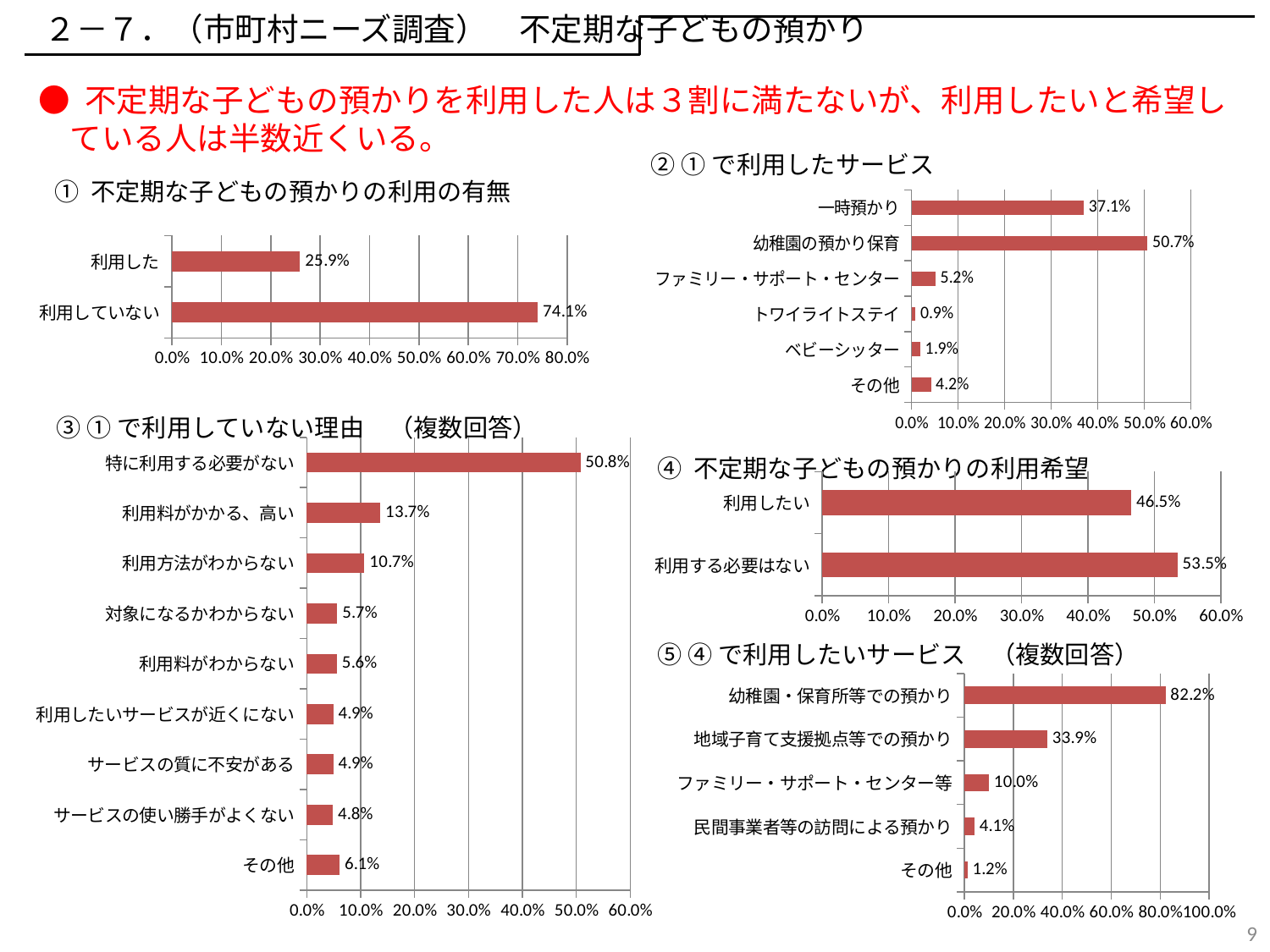

２－７．（市町村ニーズ調査）　不定期な子どもの預かり
● 不定期な子どもの預かりを利用した人は３割に満たないが、利用したいと希望し
　ている人は半数近くいる。
② ①で利用したサービス
① 不定期な子どもの預かりの利用の有無

### Chart

| Category | 割合 |
|---|---|
| 一時預かり | 0.37064455631230875 |
| 幼稚園の預かり保育 | 0.5072549600236896 |
| ファミリー・サポート・センター | 0.05182114302635475 |
| トワイライトステイ | 0.00898233145790149 |
| ベビーシッター | 0.01944526700227026 |
| その他 | 0.041851742177475074 |

### Chart

| Category | 割合 |
|---|---|
| 利用した | 0.25933036399938564 |
| 利用していない | 0.7406696360006143 |
③ ①で利用していない理由　（複数回答）

### Chart

| Category | 割合 |
|---|---|
| 特に利用する必要がない | 0.5076478171492282 |
| 利用料がかかる、高い | 0.13668513292219783 |
| 利用方法がわからない | 0.10703459809762726 |
| 対象になるかわからない | 0.05672276227309153 |
| 利用料がわからない | 0.0562349743911362 |
| 利用したいサービスが近くにない | 0.04923173408592035 |
| サービスの質に不安がある | 0.04923173408592035 |
| サービスの使い勝手がよくない | 0.04846521027141911 |
| その他 | 0.06121737918539424 |
④ 不定期な子どもの預かりの利用希望

### Chart

| Category |  |
|---|---|
| 利用したい | 0.4651967142239516 |
| 利用する必要はない | 0.5348032857760484 |
⑤ ④で利用したいサービス　（複数回答）

### Chart

| Category | 割合 |
|---|---|
| 幼稚園・保育所等での預かり | 0.8215449395959697 |
| 地域子育て支援拠点等での預かり | 0.3386134643340518 |
| ファミリー・サポート・センター等 | 0.10025565191237656 |
| 民間事業者等の訪問による預かり | 0.04085417815429345 |
| その他 | 0.012381573011178506 |
9